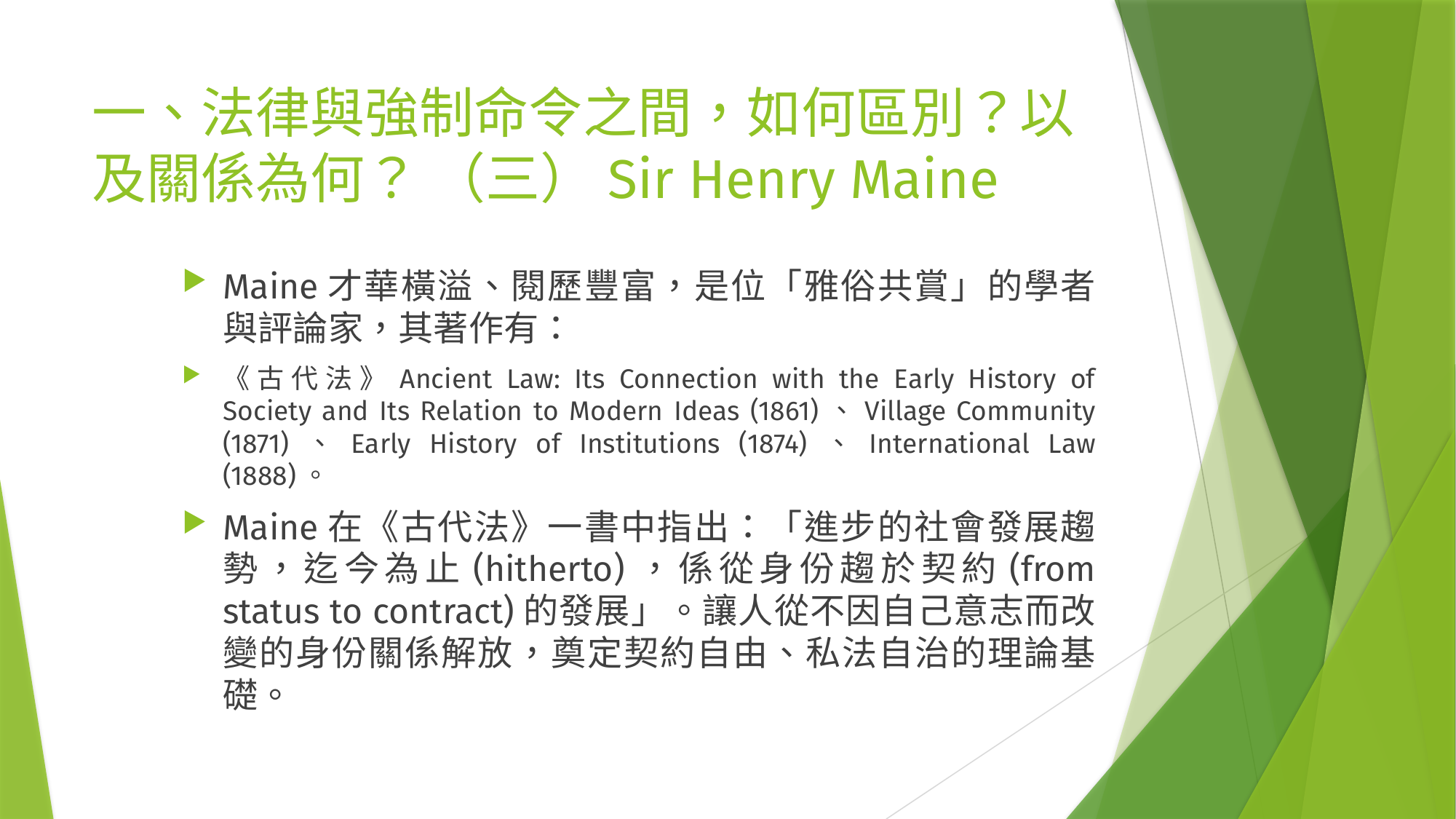

# 一、法律與強制命令之間，如何區別？以及關係為何？ （三）Sir Henry Maine
Maine才華橫溢、閱歷豐富，是位「雅俗共賞」的學者與評論家，其著作有：
《古代法》Ancient Law: Its Connection with the Early History of Society and Its Relation to Modern Ideas (1861)、Village Community (1871)、Early History of Institutions (1874)、International Law (1888)。
Maine在《古代法》一書中指出：「進步的社會發展趨勢，迄今為止(hitherto)，係從身份趨於契約(from status to contract)的發展」。讓人從不因自己意志而改變的身份關係解放，奠定契約自由、私法自治的理論基礎。